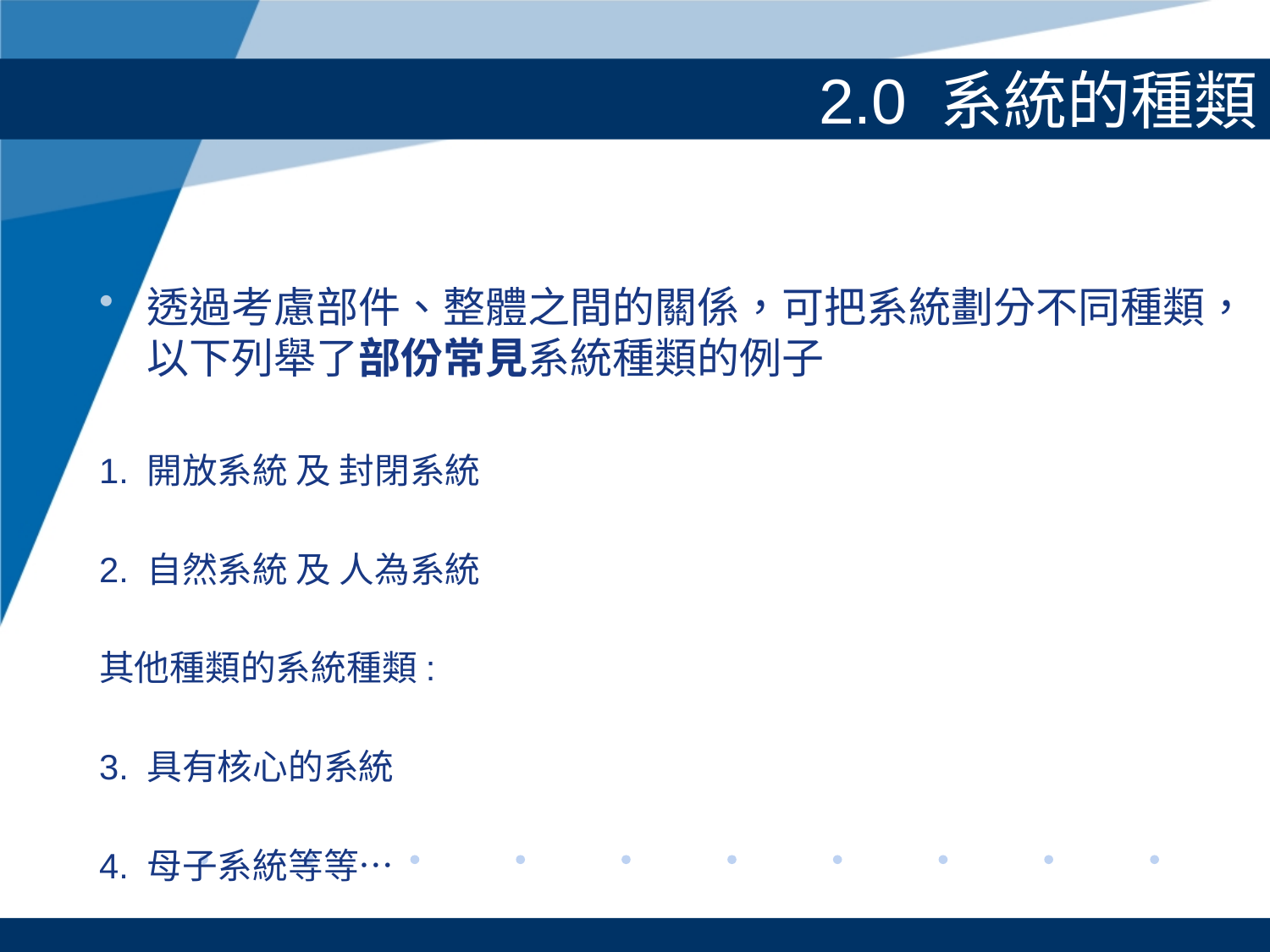

# 2.0 系統的種類

透過考慮部件、整體之間的關係，可把系統劃分不同種類，以下列舉了部份常見系統種類的例子

1. 開放系統 及 封閉系統

2. 自然系統 及 人為系統

其他種類的系統種類:

3. 具有核心的系統

4. 母子系統等等…